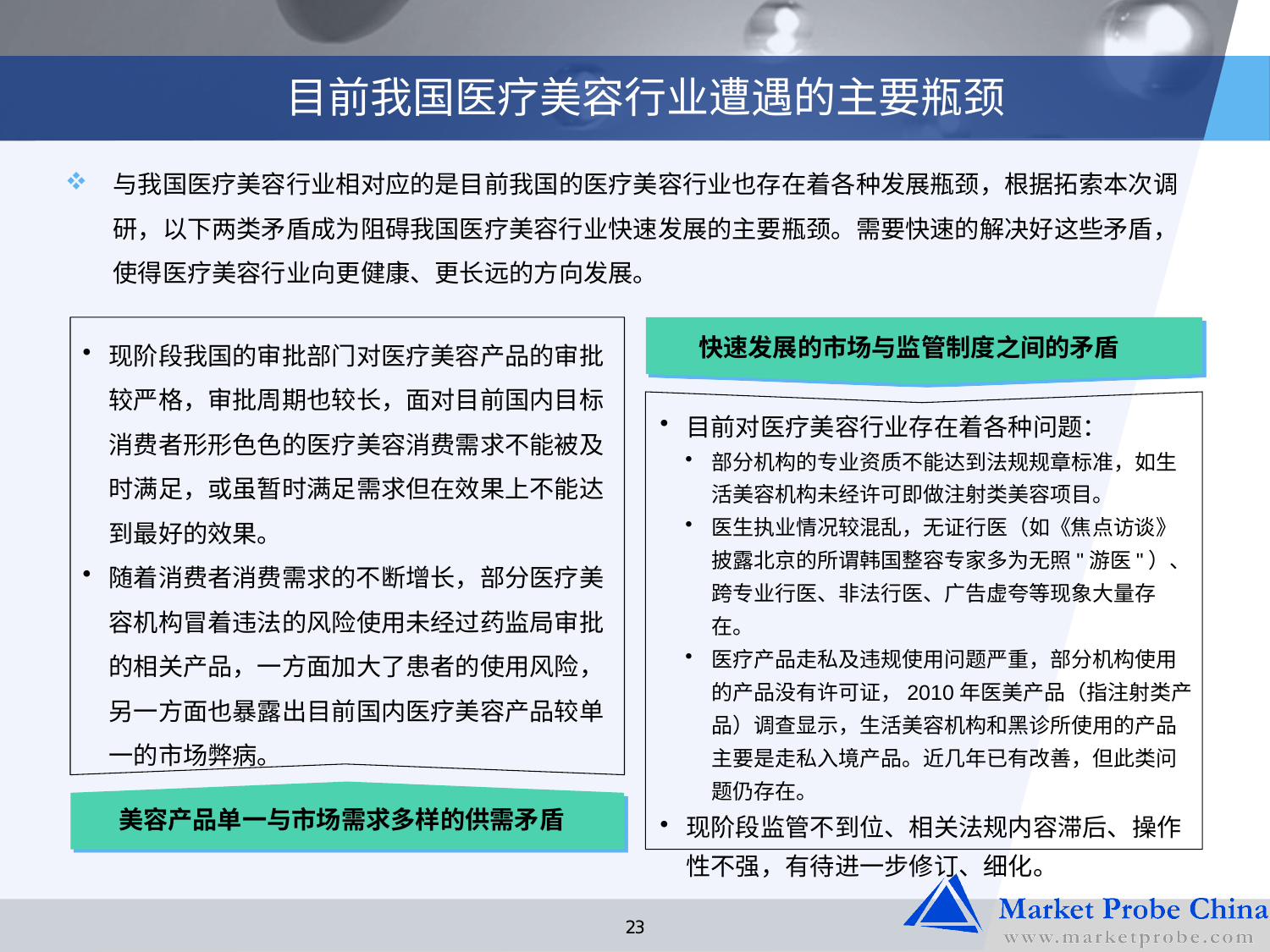

# 目前我国医疗美容行业遭遇的主要瓶颈

与我国医疗美容行业相对应的是目前我国的医疗美容行业也存在着各种发展瓶颈，根据拓索本次调研，以下两类矛盾成为阻碍我国医疗美容行业快速发展的主要瓶颈。需要快速的解决好这些矛盾，使得医疗美容行业向更健康、更长远的方向发展。

现阶段我国的审批部门对医疗美容产品的审批较严格，审批周期也较长，面对目前国内目标消费者形形色色的医疗美容消费需求不能被及时满足，或虽暂时满足需求但在效果上不能达到最好的效果。
随着消费者消费需求的不断增长，部分医疗美容机构冒着违法的风险使用未经过药监局审批的相关产品，一方面加大了患者的使用风险，另一方面也暴露出目前国内医疗美容产品较单一的市场弊病。
快速发展的市场与监管制度之间的矛盾

目前对医疗美容行业存在着各种问题：
部分机构的专业资质不能达到法规规章标准，如生活美容机构未经许可即做注射类美容项目。
医生执业情况较混乱，无证行医（如《焦点访谈》披露北京的所谓韩国整容专家多为无照"游医"）、跨专业行医、非法行医、广告虚夸等现象大量存在。
医疗产品走私及违规使用问题严重，部分机构使用的产品没有许可证，2010年医美产品（指注射类产品）调查显示，生活美容机构和黑诊所使用的产品主要是走私入境产品。近几年已有改善，但此类问题仍存在。
现阶段监管不到位、相关法规内容滞后、操作性不强，有待进一步修订、细化。

美容产品单一与市场需求多样的供需矛盾
23